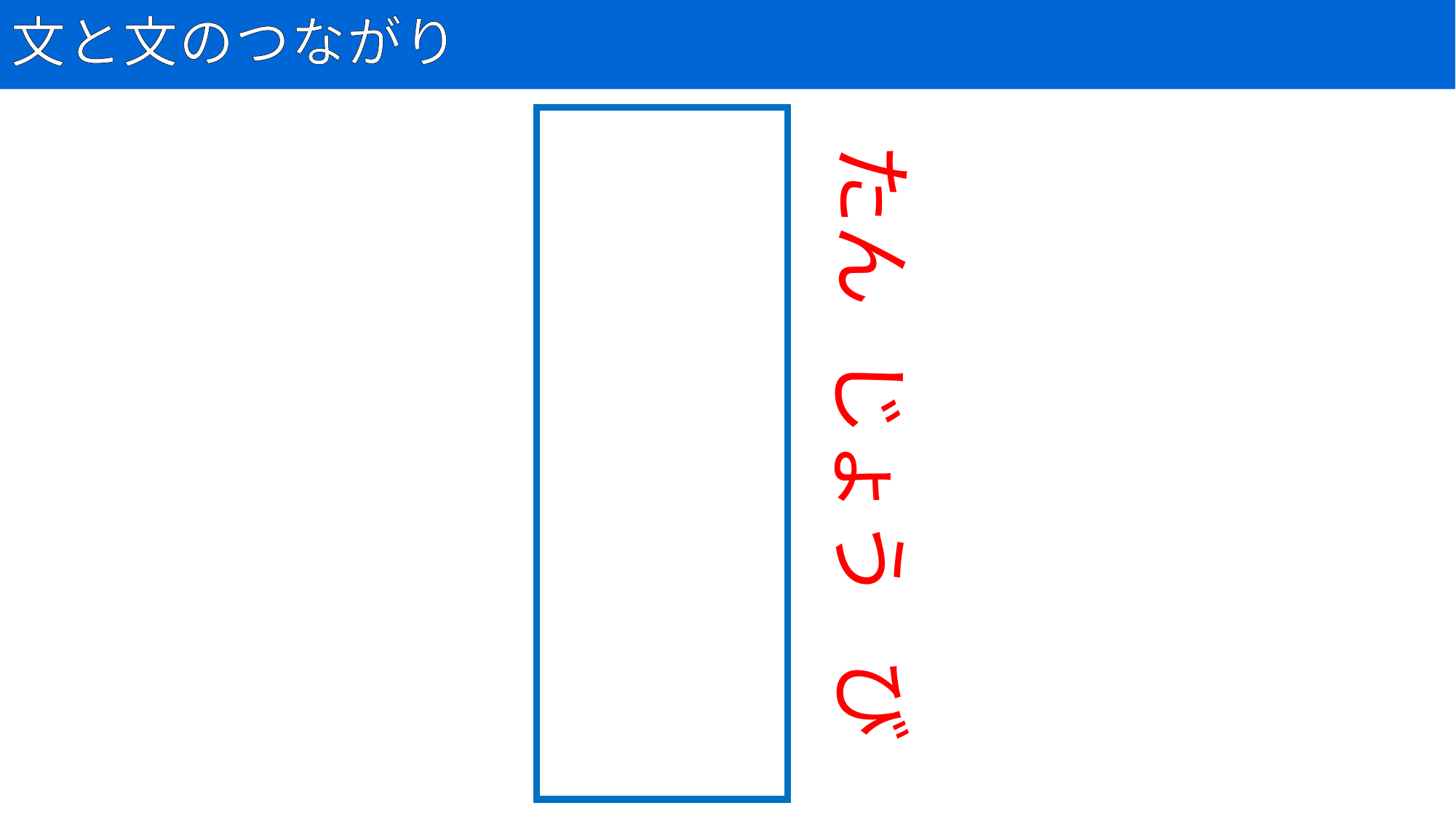

# 文と文のつながり
82
誕生日

たん
じょう
び